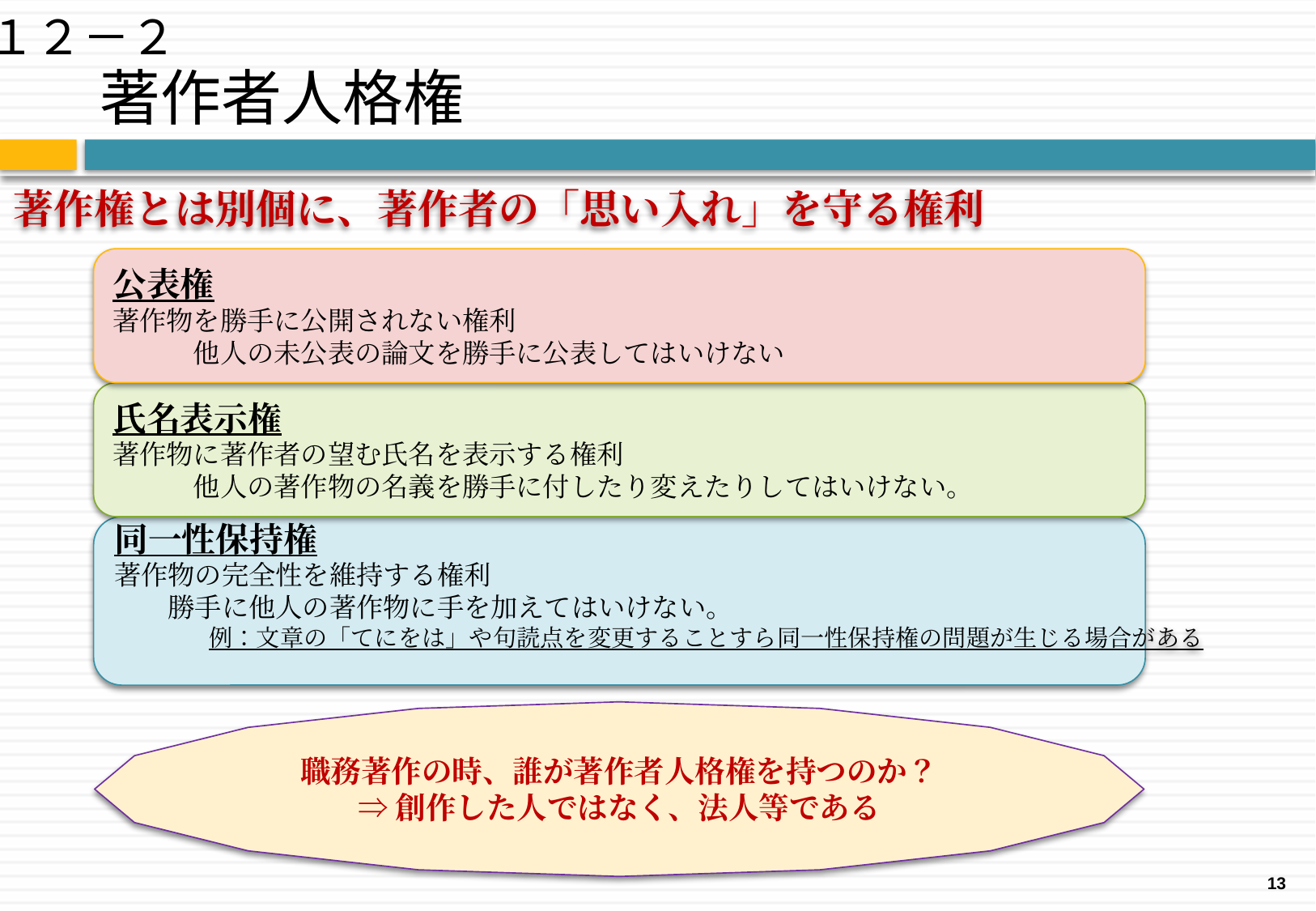

１２－２
# 著作者人格権
著作権とは別個に、著作者の「思い入れ」を守る権利
公表権
著作物を勝手に公開されない権利
　　　他人の未公表の論文を勝手に公表してはいけない
氏名表示権
著作物に著作者の望む氏名を表示する権利
　　　他人の著作物の名義を勝手に付したり変えたりしてはいけない。
同一性保持権
著作物の完全性を維持する権利
　　勝手に他人の著作物に手を加えてはいけない。
　　　　例：文章の「てにをは」や句読点を変更することすら同一性保持権の問題が生じる場合がある

職務著作の時、誰が著作者人格権を持つのか？
⇒創作した人ではなく、法人等である
13